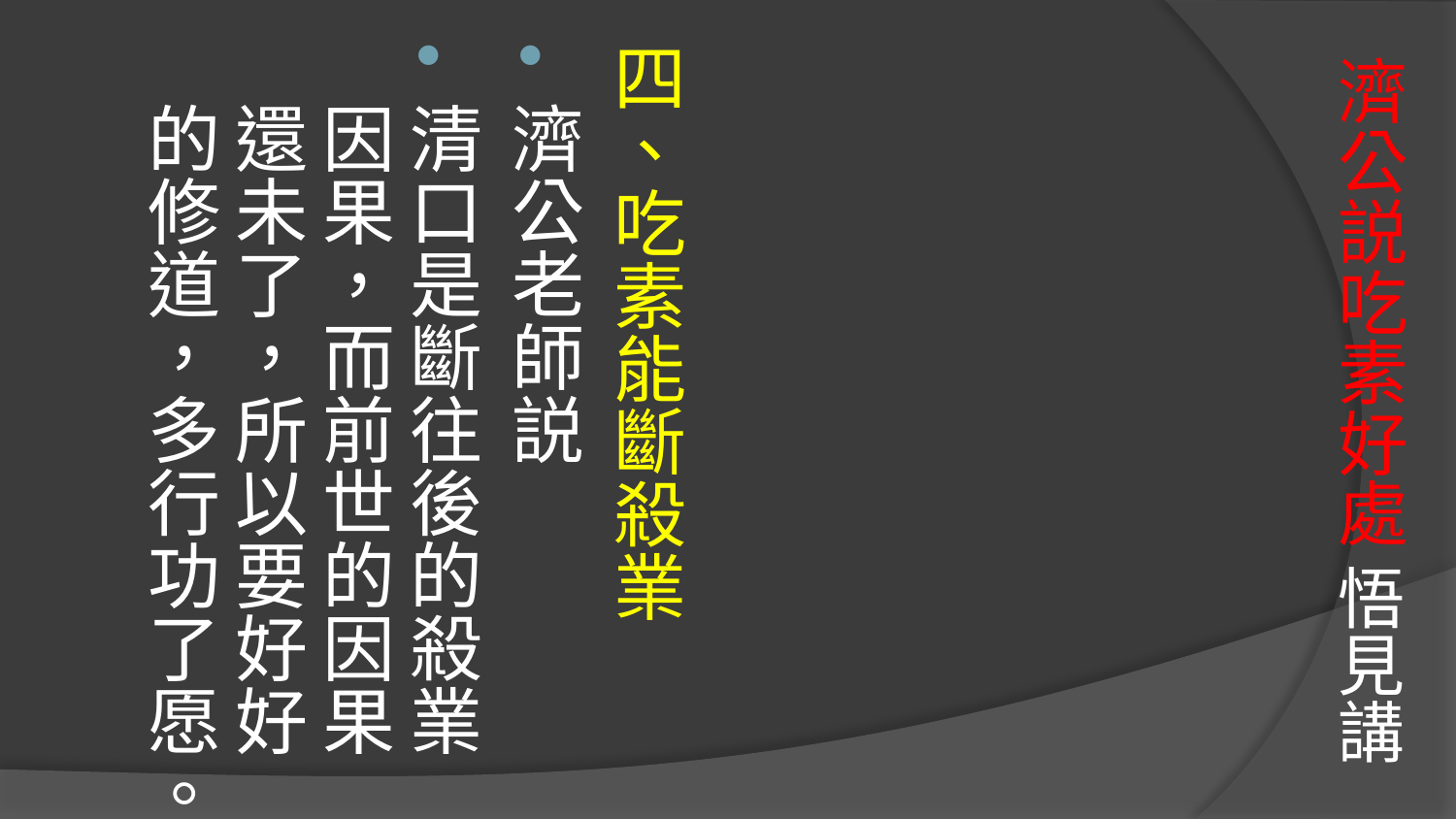

四、吃素能斷殺業
濟公老師説
清口是斷往後的殺業因果，而前世的因果還未了，所以要好好的修道，多行功了愿。

# 濟公説吃素好處 悟見講